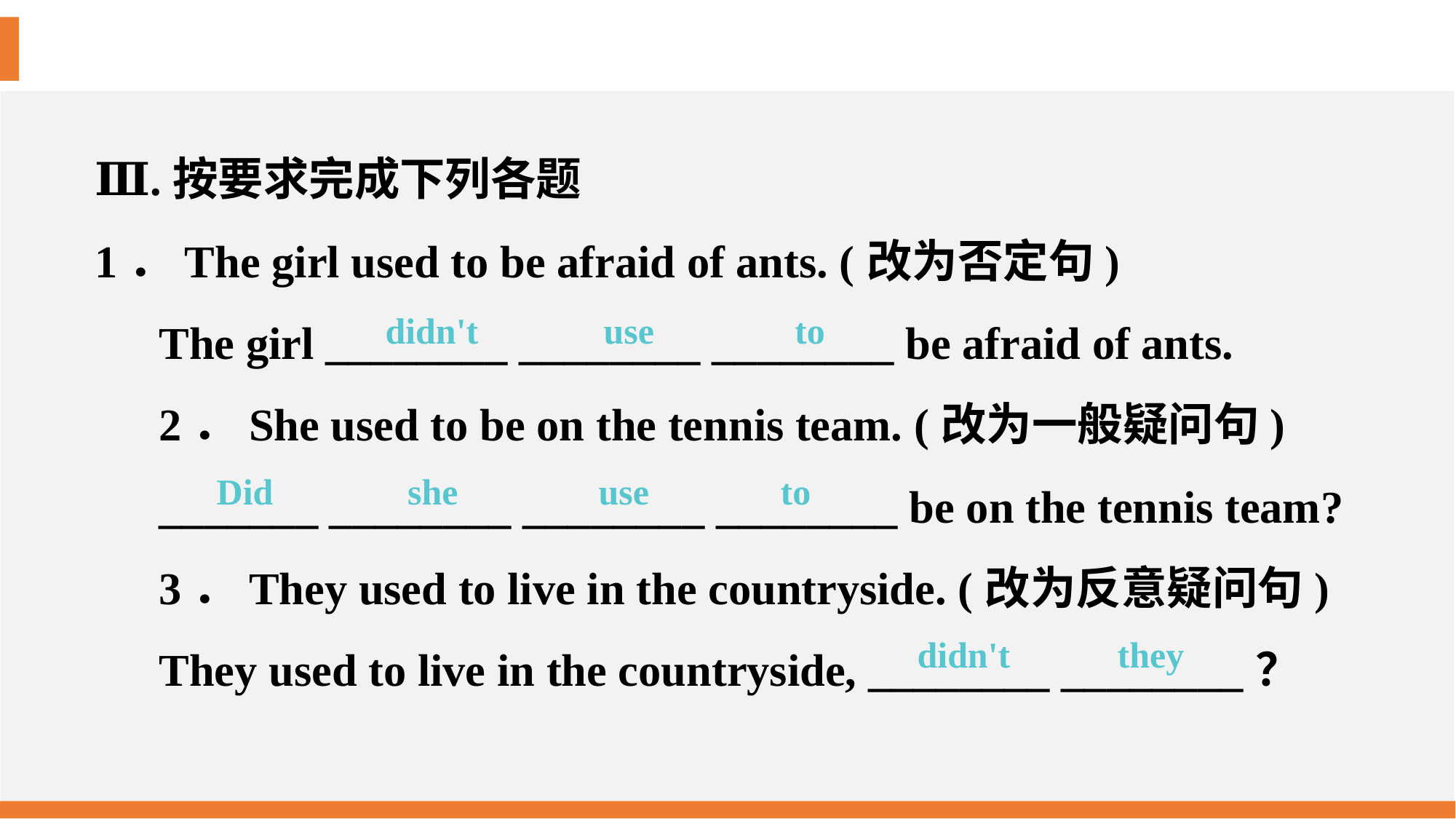

Ⅲ.按要求完成下列各题
1．The girl used to be afraid of ants. (改为否定句)
The girl ________ ________ ________ be afraid of ants.
2．She used to be on the tennis team. (改为一般疑问句)
_______ ________ ________ ________ be on the tennis team?
3．They used to live in the countryside. (改为反意疑问句)
They used to live in the countryside, ________ ________？
didn't 		use	         to
Did 	         she 	      use		  to
didn't 	          they